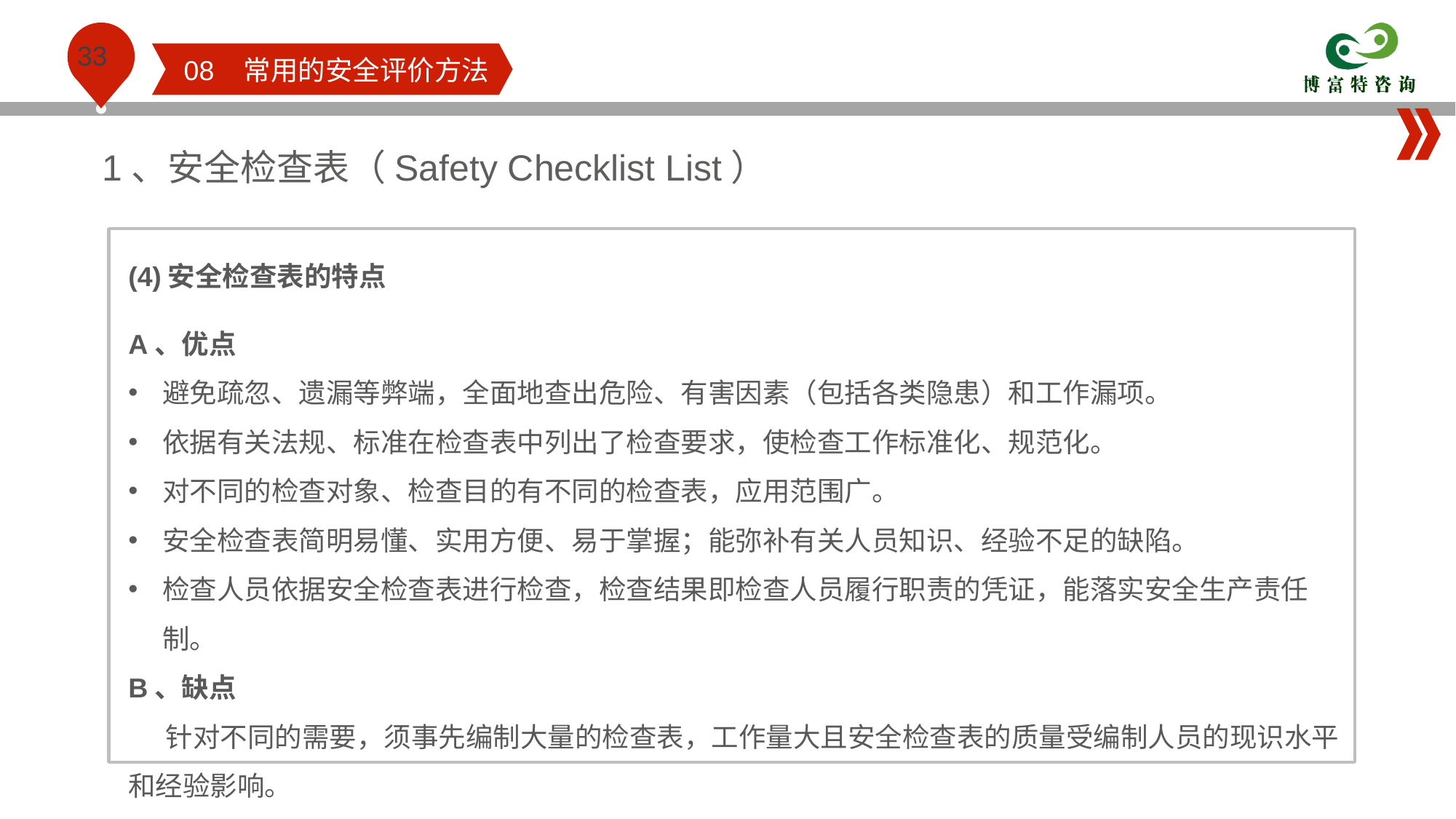

08   常用的安全评价方法
1、安全检查表（Safety Checklist List）

(4)安全检查表的特点
A、优点
避免疏忽、遗漏等弊端，全面地查出危险、有害因素（包括各类隐患）和工作漏项。
依据有关法规、标准在检查表中列出了检查要求，使检查工作标准化、规范化。
对不同的检查对象、检查目的有不同的检查表，应用范围广。
安全检查表简明易懂、实用方便、易于掌握；能弥补有关人员知识、经验不足的缺陷。
检查人员依据安全检查表进行检查，检查结果即检查人员履行职责的凭证，能落实安全生产责任制。
B、缺点
     针对不同的需要，须事先编制大量的检查表，工作量大且安全检查表的质量受编制人员的现识水平和经验影响。